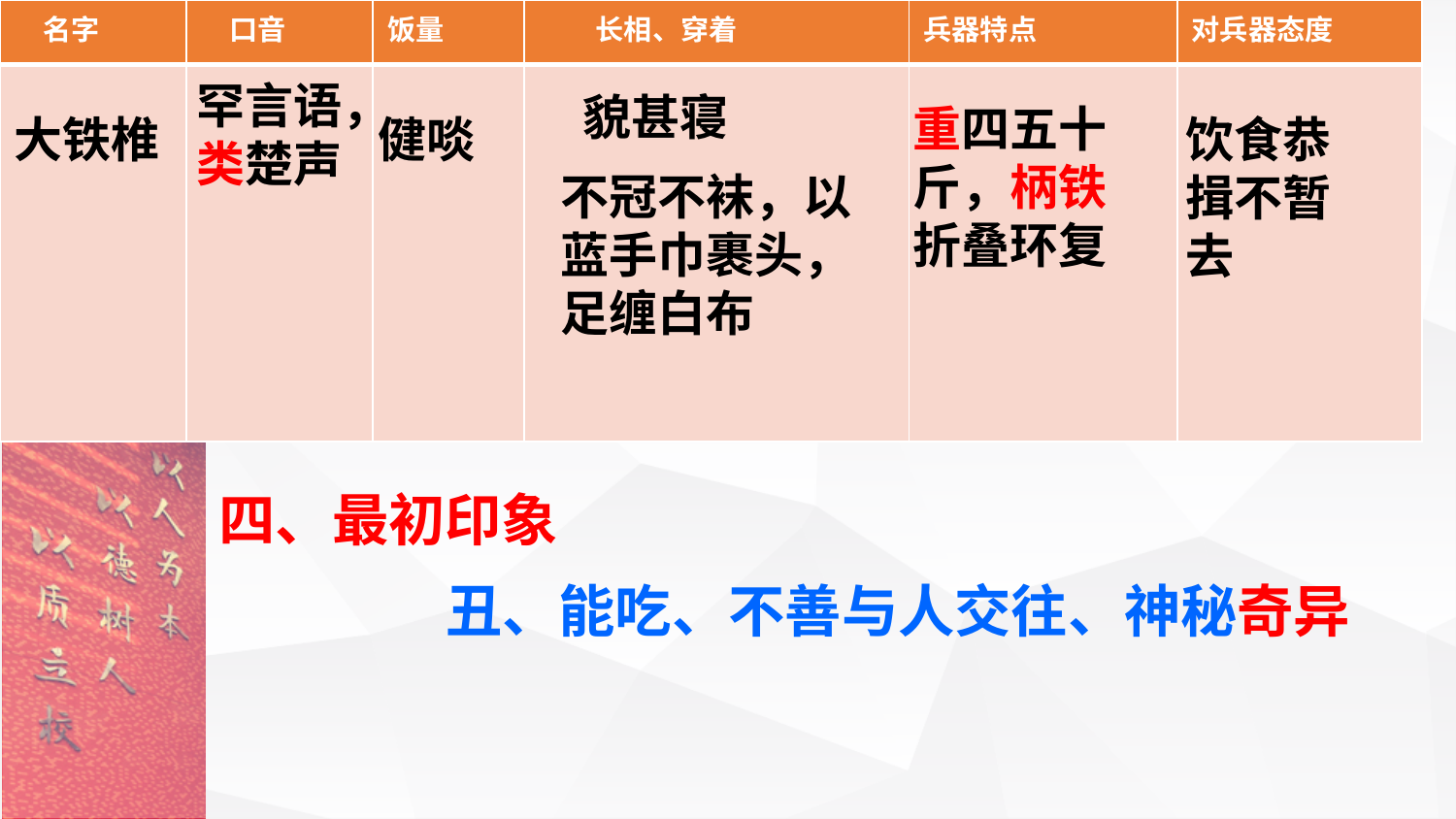

| 名字 | 口音 | 饭量 | 长相、穿着 | 兵器特点 | 对兵器态度 |
| --- | --- | --- | --- | --- | --- |
|  |  |  |  |  |  |
罕言语，类楚声
貌甚寝
重四五十斤，柄铁折叠环复
大铁椎
健啖
饮食恭揖不暂去
不冠不袜，以蓝手巾裹头，足缠白布
四、最初印象
　　丑、能吃、不善与人交往、神秘奇异